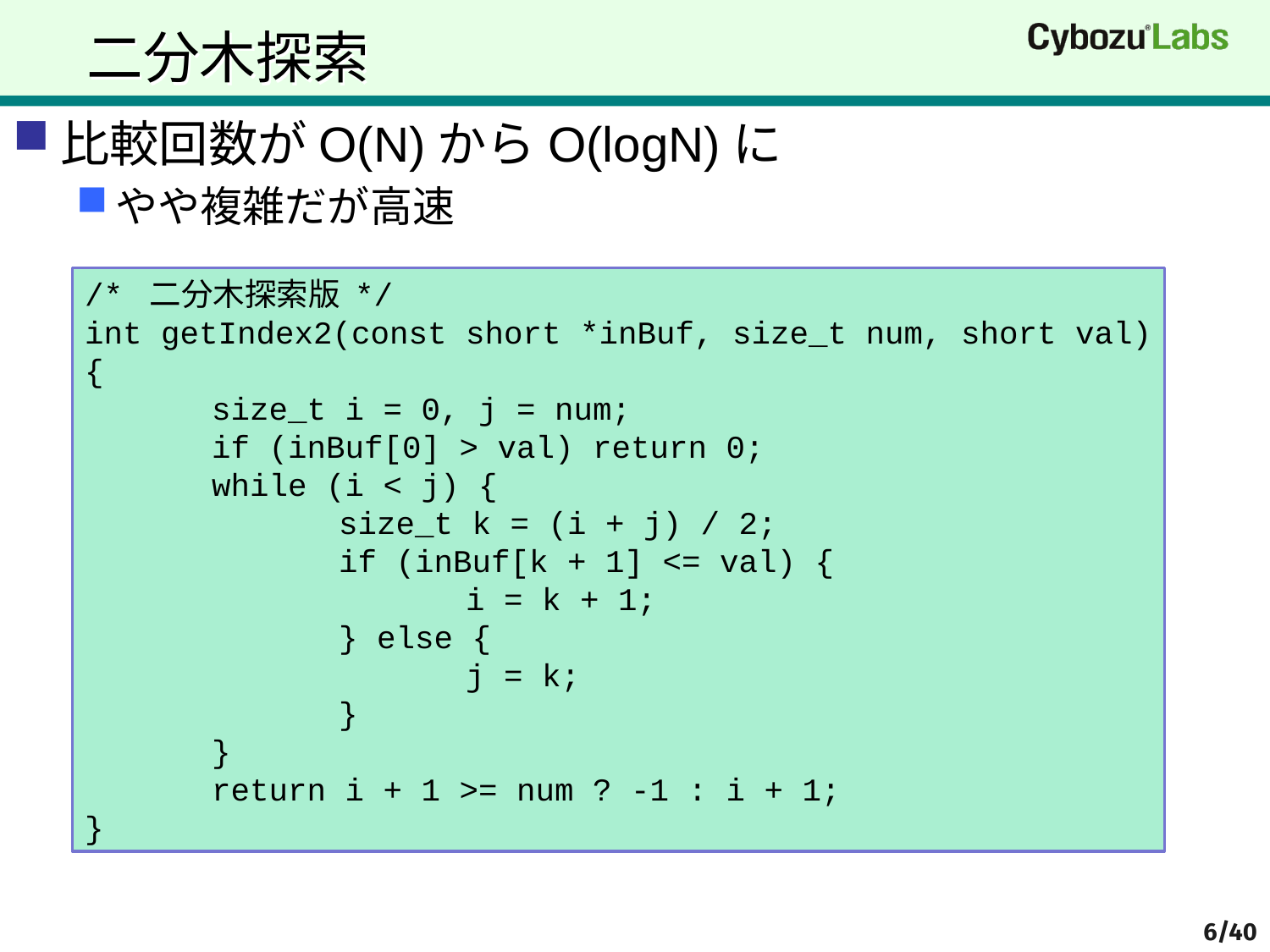

# 二分木探索
比較回数がO(N)からO(logN)に
やや複雑だが高速
/* 二分木探索版 */
int getIndex2(const short *inBuf, size_t num, short val)
{
	size_t i = 0, j = num;
	if (inBuf[0] > val) return 0;
	while (i < j) {
		size_t k = (i + j) / 2;
		if (inBuf[k + 1] <= val) {
			i = k + 1;
		} else {
			j = k;
		}
	}
	return i + 1 >= num ? -1 : i + 1;
}

6/40